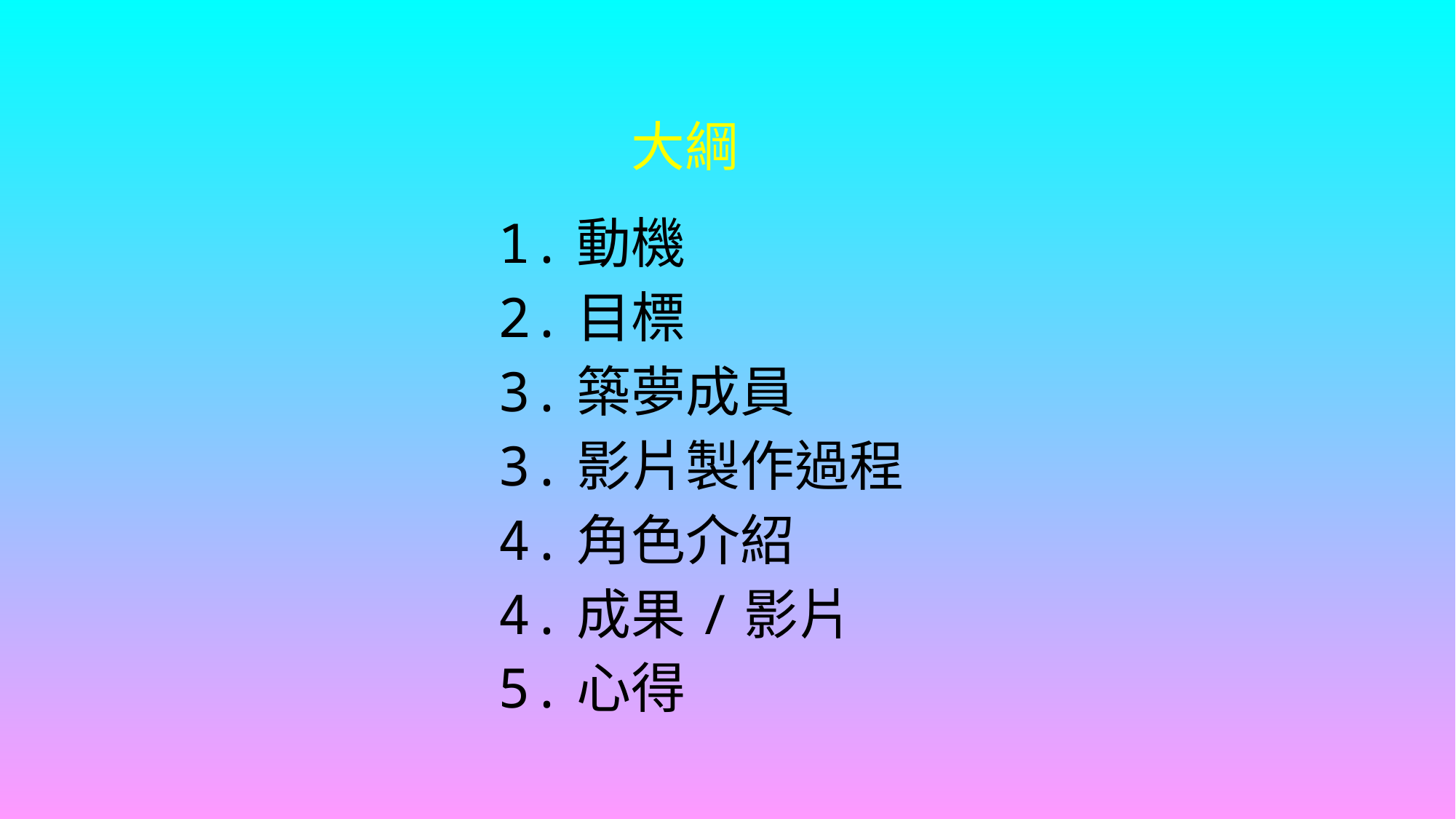

# 大綱
1.動機
2.目標
3.築夢成員
3.影片製作過程
4.角色介紹
4.成果/影片
5.心得